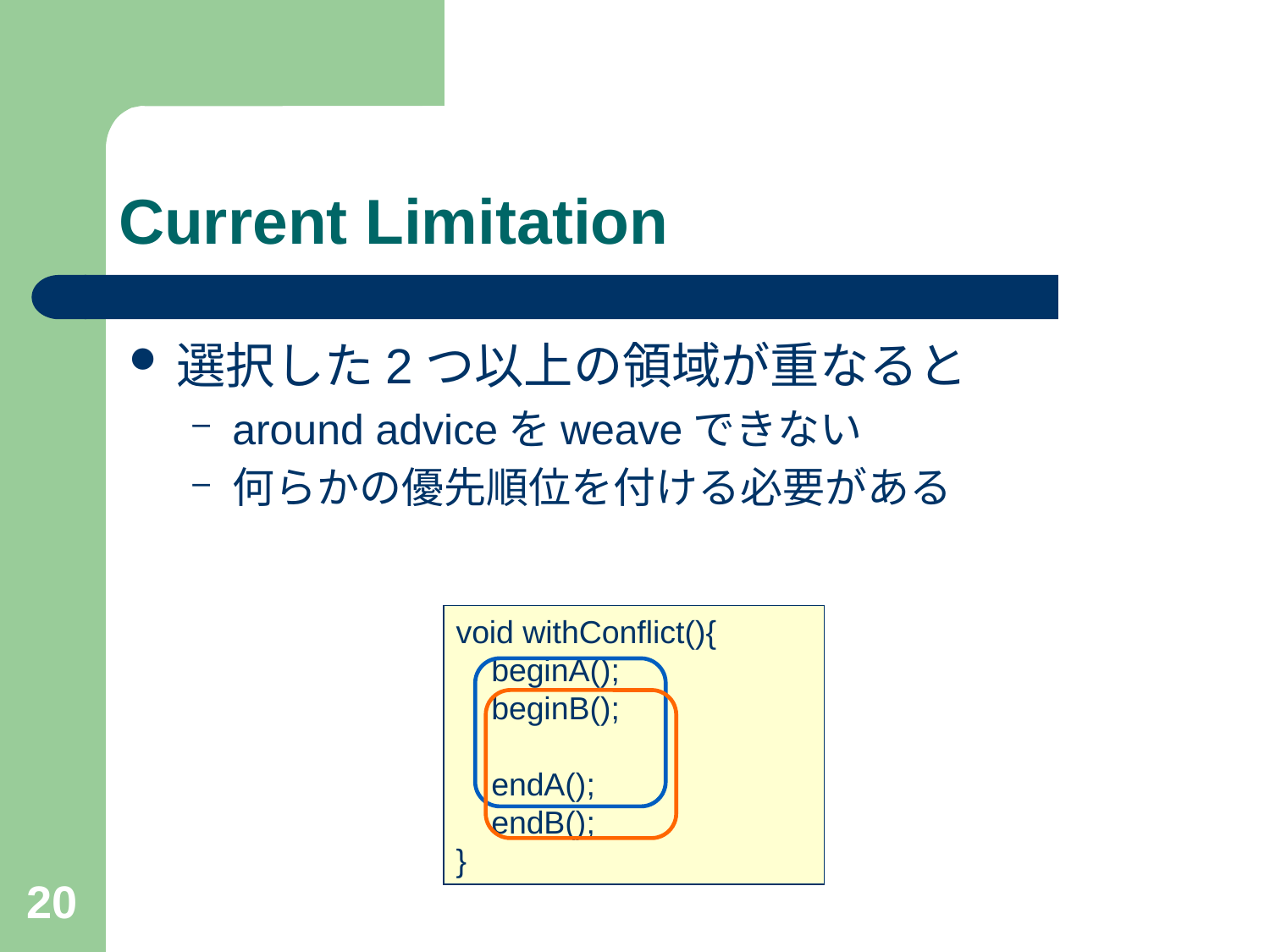

# Current Limitation
選択した2つ以上の領域が重なると
around adviceをweaveできない
何らかの優先順位を付ける必要がある
void withConflict(){
    beginA();
    beginB();

    endA();
    endB();
}

20